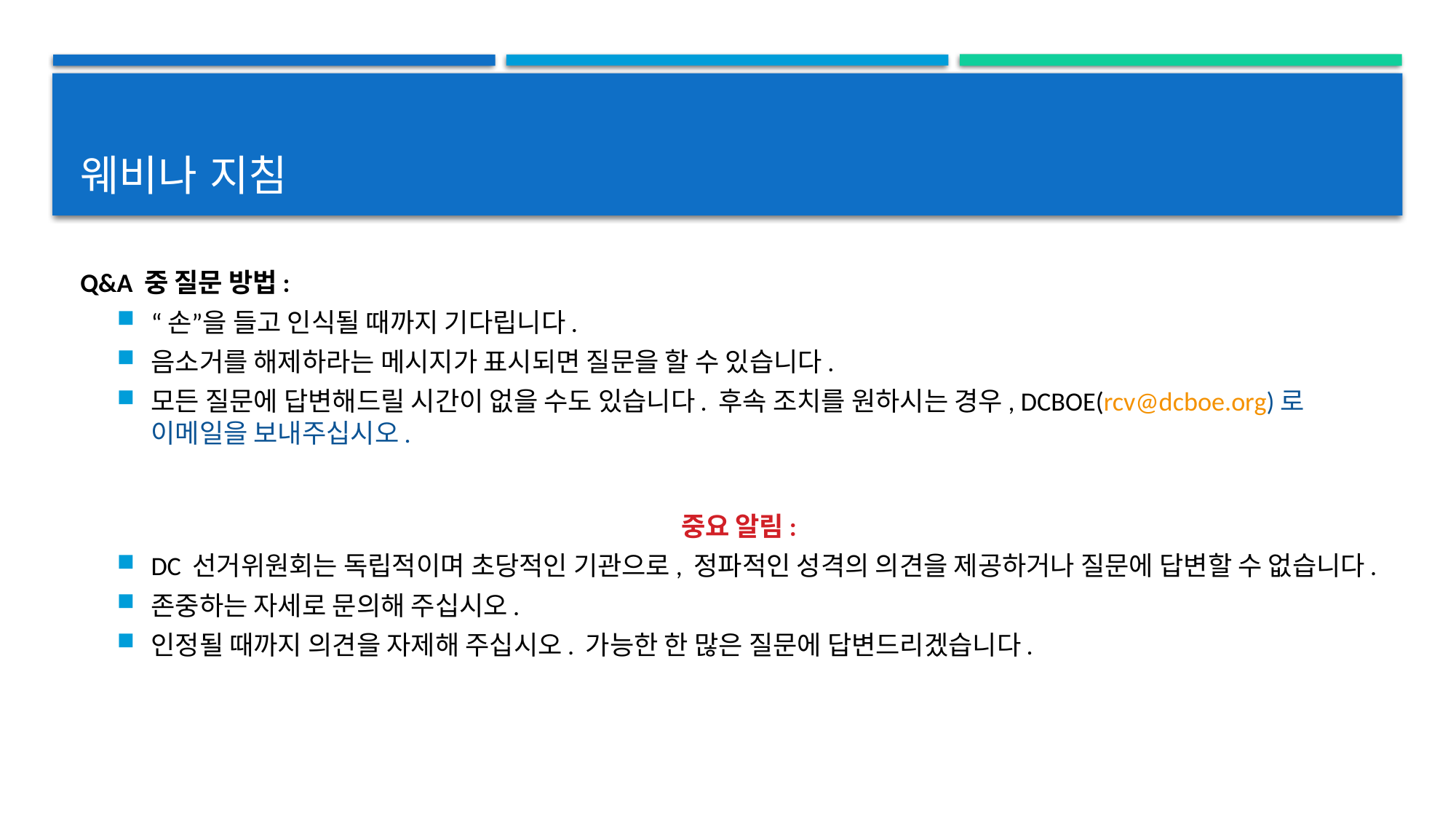

# 웨비나 지침
Q&A 중 질문 방법:
“손”을 들고 인식될 때까지 기다립니다.
음소거를 해제하라는 메시지가 표시되면 질문을 할 수 있습니다.
모든 질문에 답변해드릴 시간이 없을 수도 있습니다. 후속 조치를 원하시는 경우, DCBOE(rcv@dcboe.org)로 이메일을 보내주십시오.

중요 알림:
DC 선거위원회는 독립적이며 초당적인 기관으로, 정파적인 성격의 의견을 제공하거나 질문에 답변할 수 없습니다.
존중하는 자세로 문의해 주십시오.
인정될 때까지 의견을 자제해 주십시오. 가능한 한 많은 질문에 답변드리겠습니다.